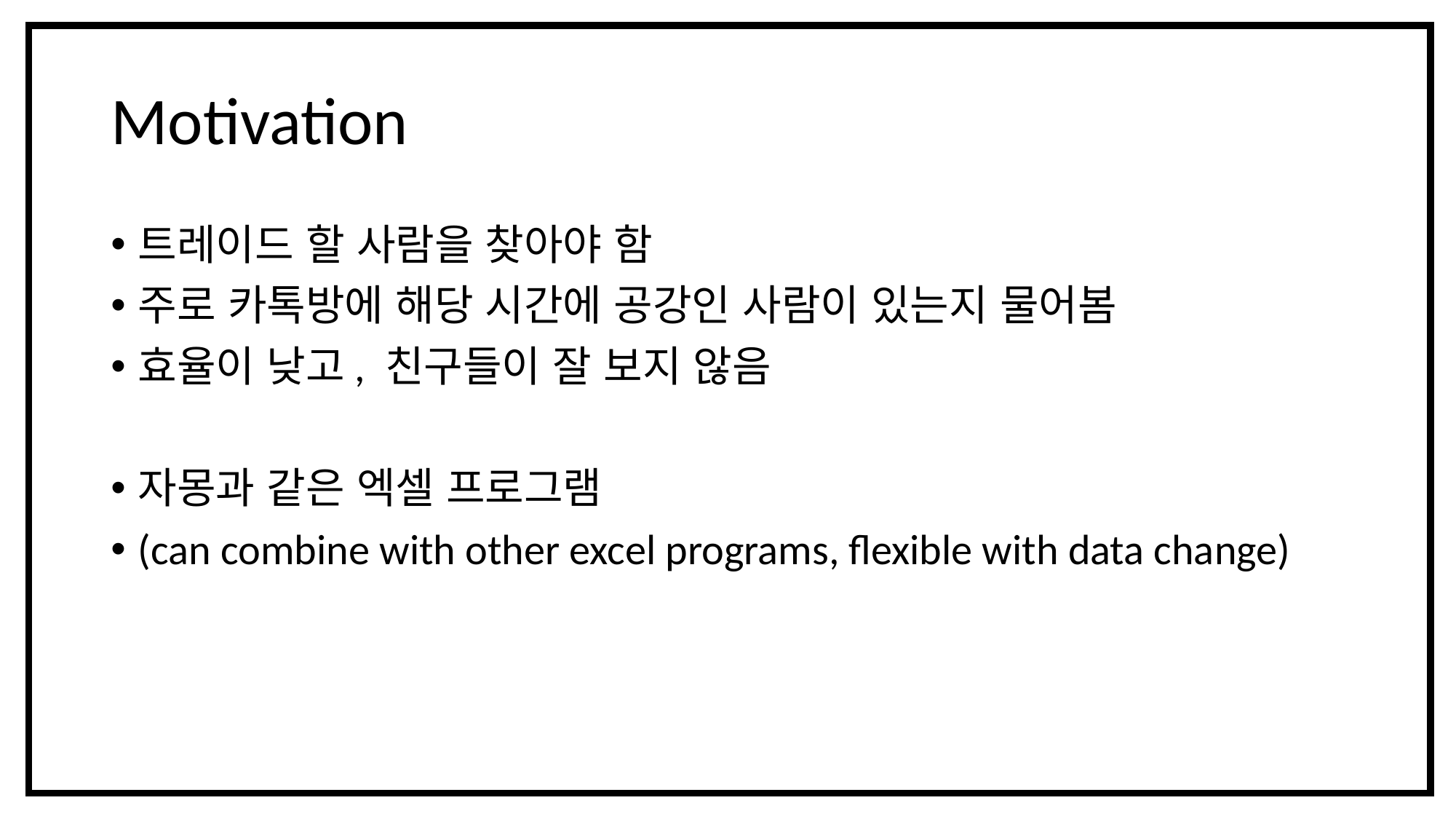

# Motivation
트레이드 할 사람을 찾아야 함
주로 카톡방에 해당 시간에 공강인 사람이 있는지 물어봄
효율이 낮고, 친구들이 잘 보지 않음

자몽과 같은 엑셀 프로그램
(can combine with other excel programs, flexible with data change)